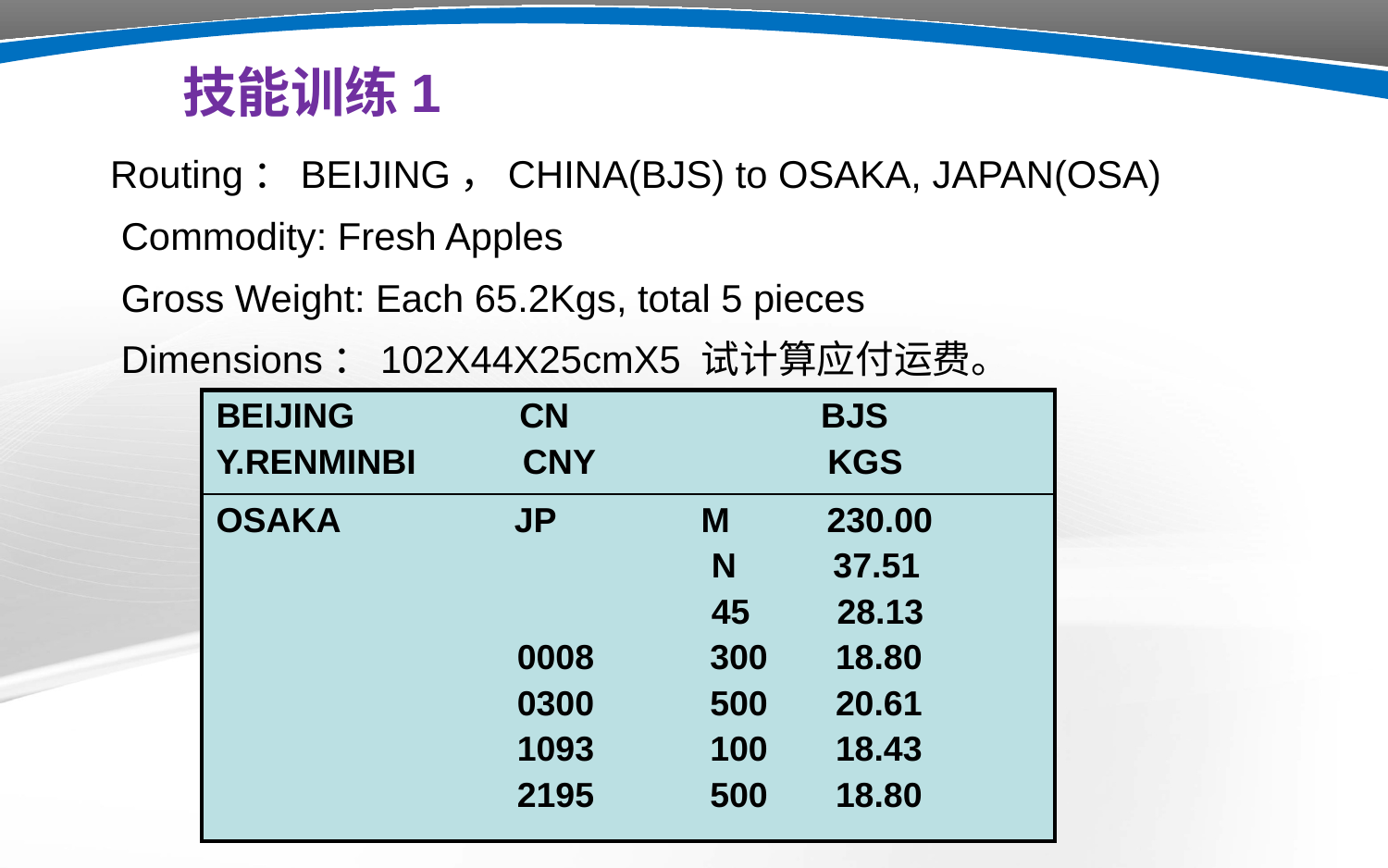

技能训练1
Routing：BEIJING，CHINA(BJS) to OSAKA, JAPAN(OSA)
 Commodity: Fresh Apples
 Gross Weight: Each 65.2Kgs, total 5 pieces
 Dimensions：102X44X25cmX5 试计算应付运费。
| BEIJING CN BJS Y.RENMINBI CNY KGS |
| --- |
| OSAKA JP M 230.00 N 37.51 45 28.13 0008 300 18.80 0300 500 20.61 1093 100 18.43 2195 500 18.80 |